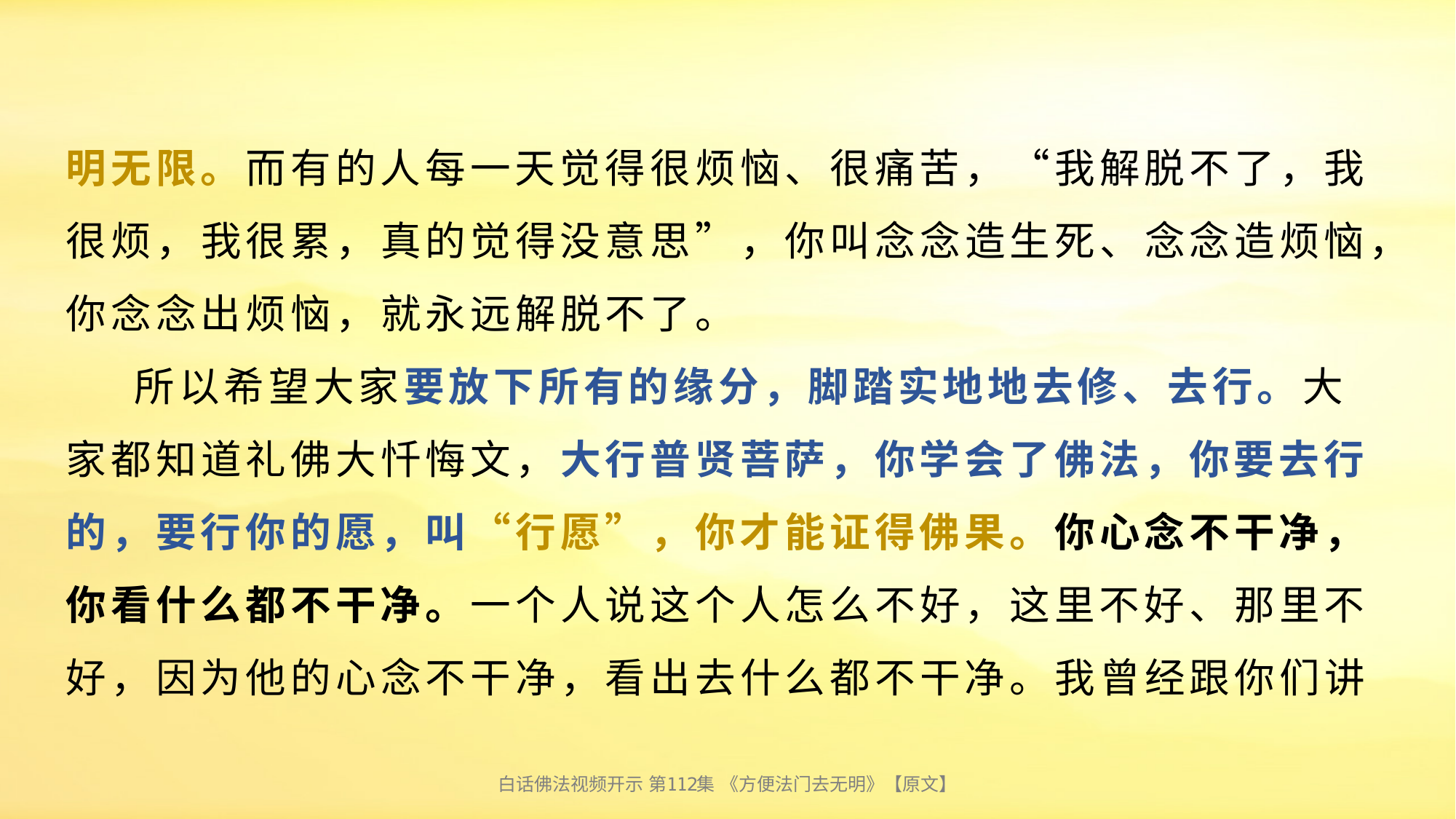

# 明无限。而有的人每一天觉得很烦恼、很痛苦，“我解脱不了，我很烦，我很累，真的觉得没意思”，你叫念念造生死、念念造烦恼，你念念出烦恼，就永远解脱不了。 所以希望大家要放下所有的缘分，脚踏实地地去修、去行。大家都知道礼佛大忏悔文，大行普贤菩萨，你学会了佛法，你要去行的，要行你的愿，叫“行愿”，你才能证得佛果。你心念不干净，你看什么都不干净。一个人说这个人怎么不好，这里不好、那里不好，因为他的心念不干净，看出去什么都不干净。我曾经跟你们讲
白话佛法视频开示 第112集 《方便法门去无明》【原文】